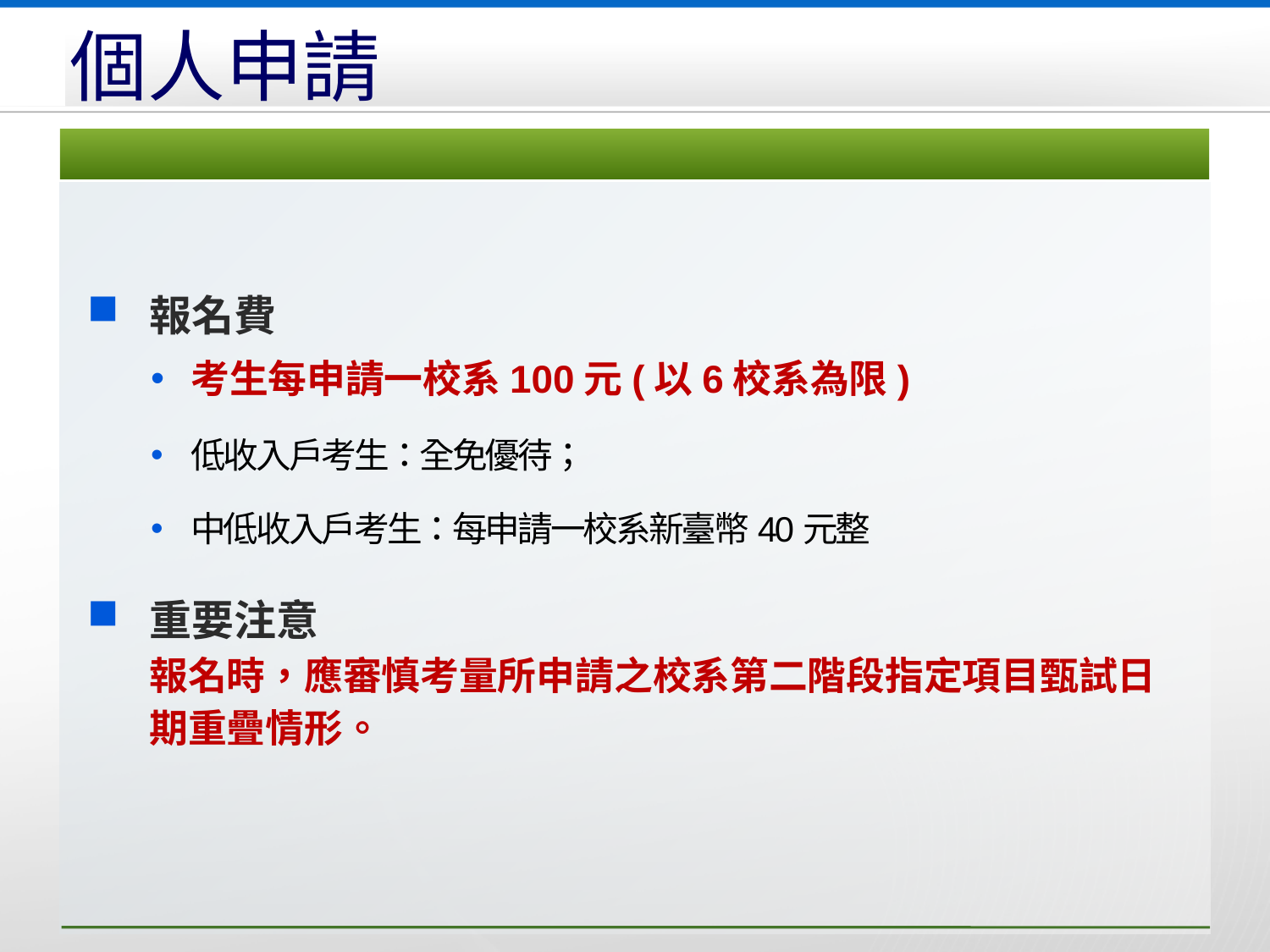

個人申請

報名費
考生每申請一校系100元(以6校系為限)
低收入戶考生：全免優待；
中低收入戶考生：每申請一校系新臺幣40元整

重要注意
報名時，應審慎考量所申請之校系第二階段指定項目甄試日期重疊情形。